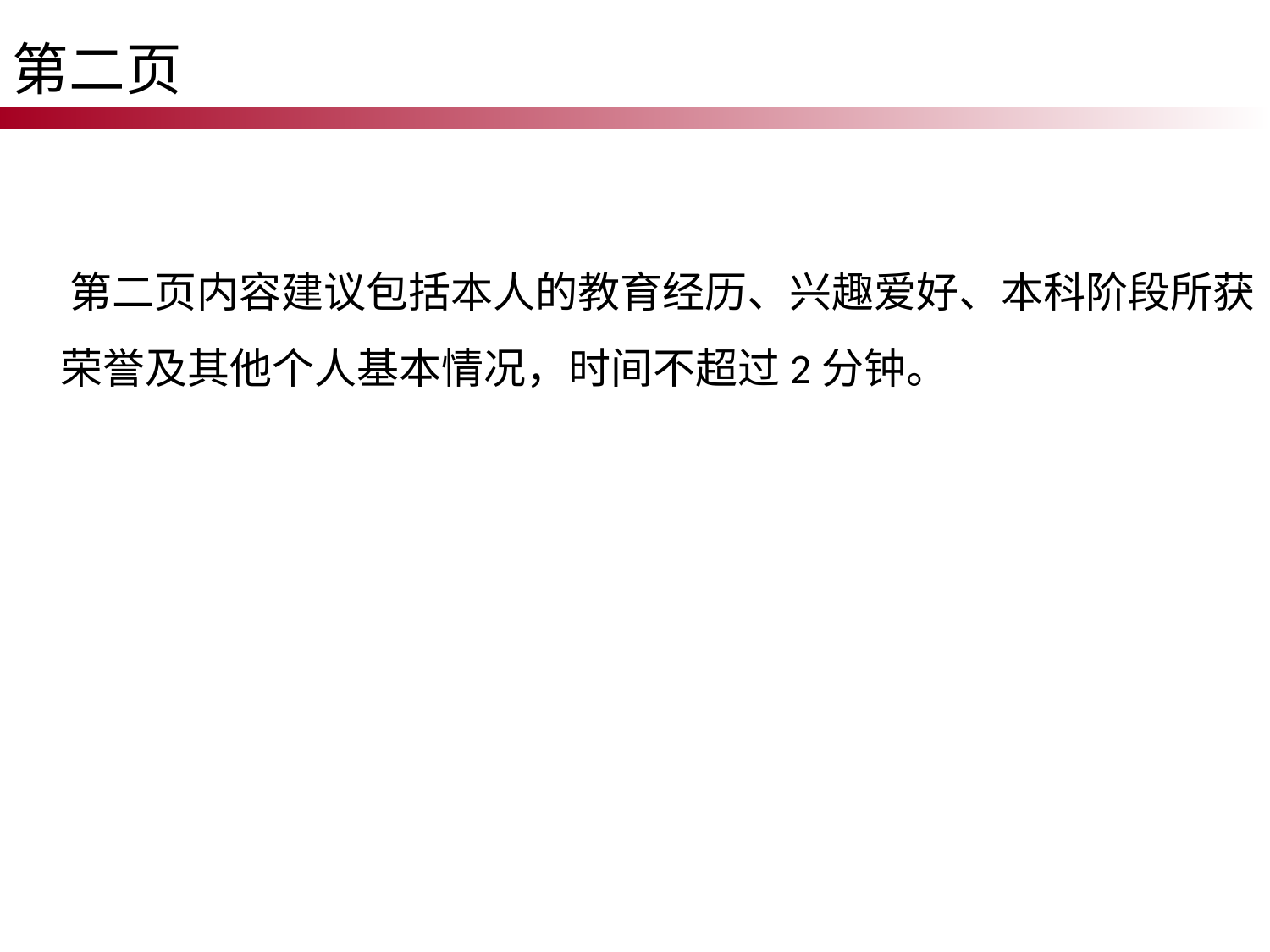

第二页

     第二页内容建议包括本人的教育经历、兴趣爱好、本科阶段所获荣誉及其他个人基本情况，时间不超过2分钟。